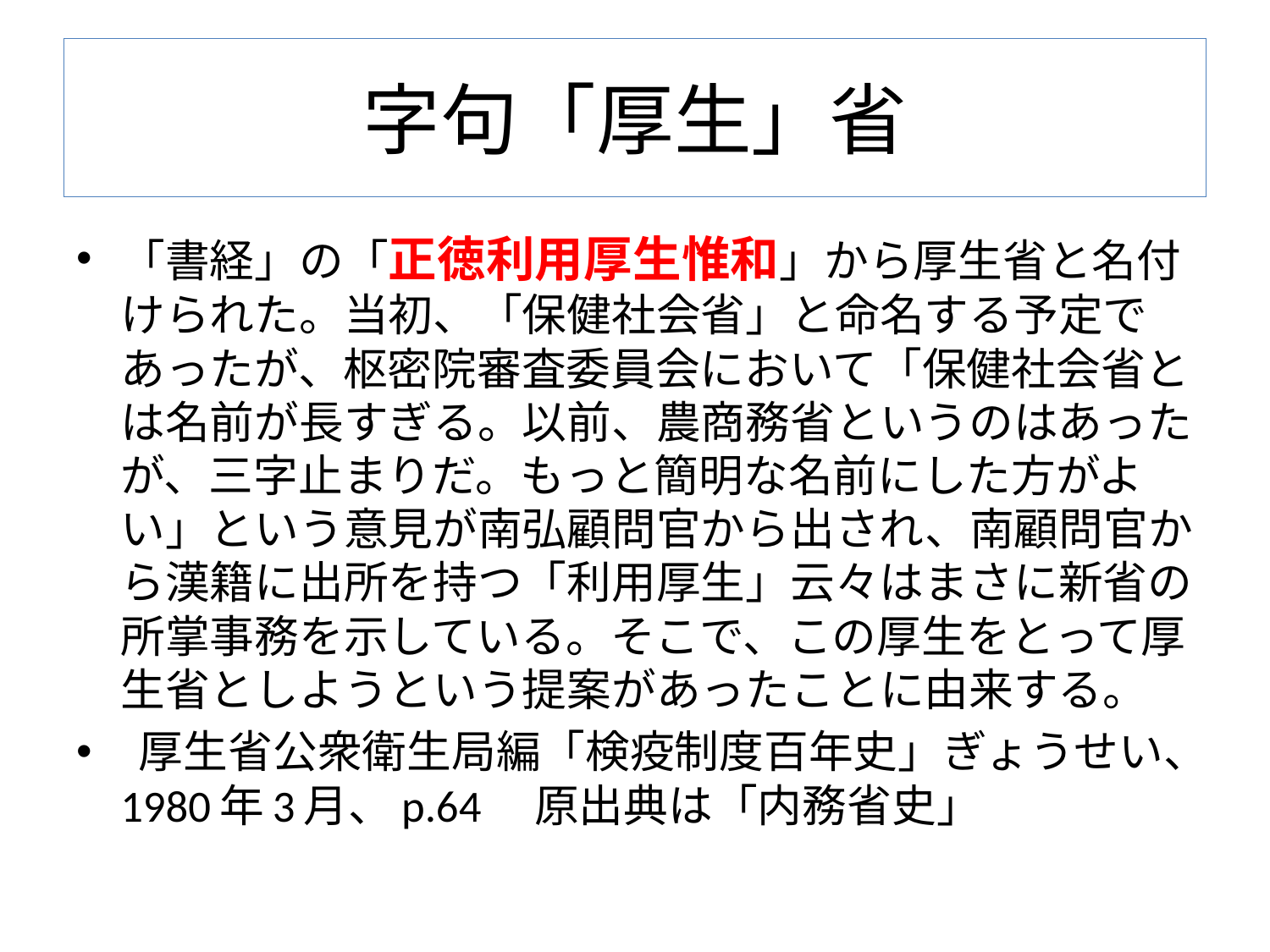

# 字句「厚生」省
「書経」の「正徳利用厚生惟和」から厚生省と名付けられた。当初、「保健社会省」と命名する予定であったが、枢密院審査委員会において「保健社会省とは名前が長すぎる。以前、農商務省というのはあったが、三字止まりだ。もっと簡明な名前にした方がよい」という意見が南弘顧問官から出され、南顧問官から漢籍に出所を持つ「利用厚生」云々はまさに新省の所掌事務を示している。そこで、この厚生をとって厚生省としようという提案があったことに由来する。
 厚生省公衆衛生局編「検疫制度百年史」ぎょうせい、1980年3月、p.64　原出典は「内務省史」